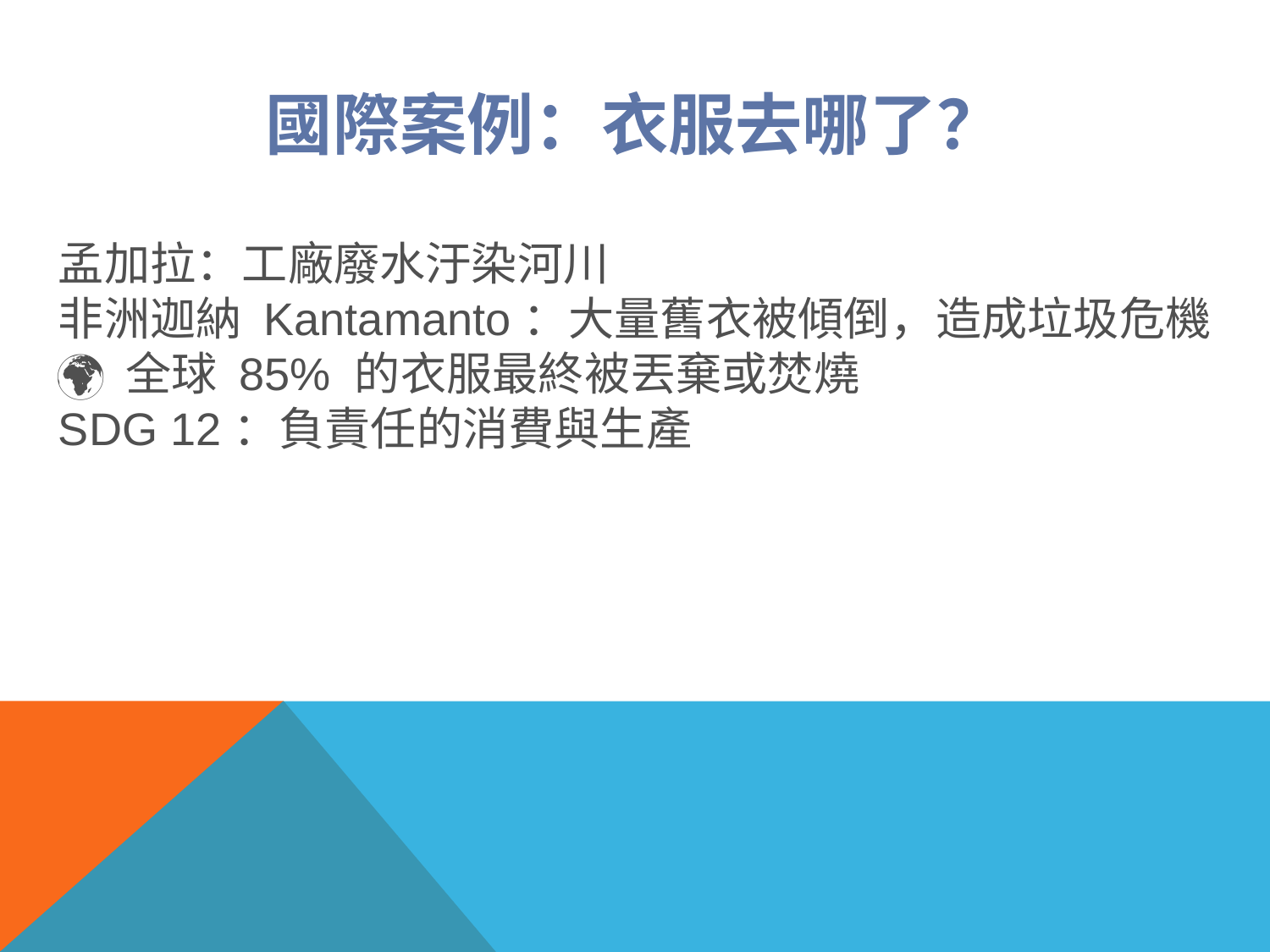

國際案例：衣服去哪了？
#

孟加拉：工廠廢水汙染河川
非洲迦納 Kantamanto：大量舊衣被傾倒，造成垃圾危機
🌍 全球 85% 的衣服最終被丟棄或焚燒
SDG 12：負責任的消費與生產